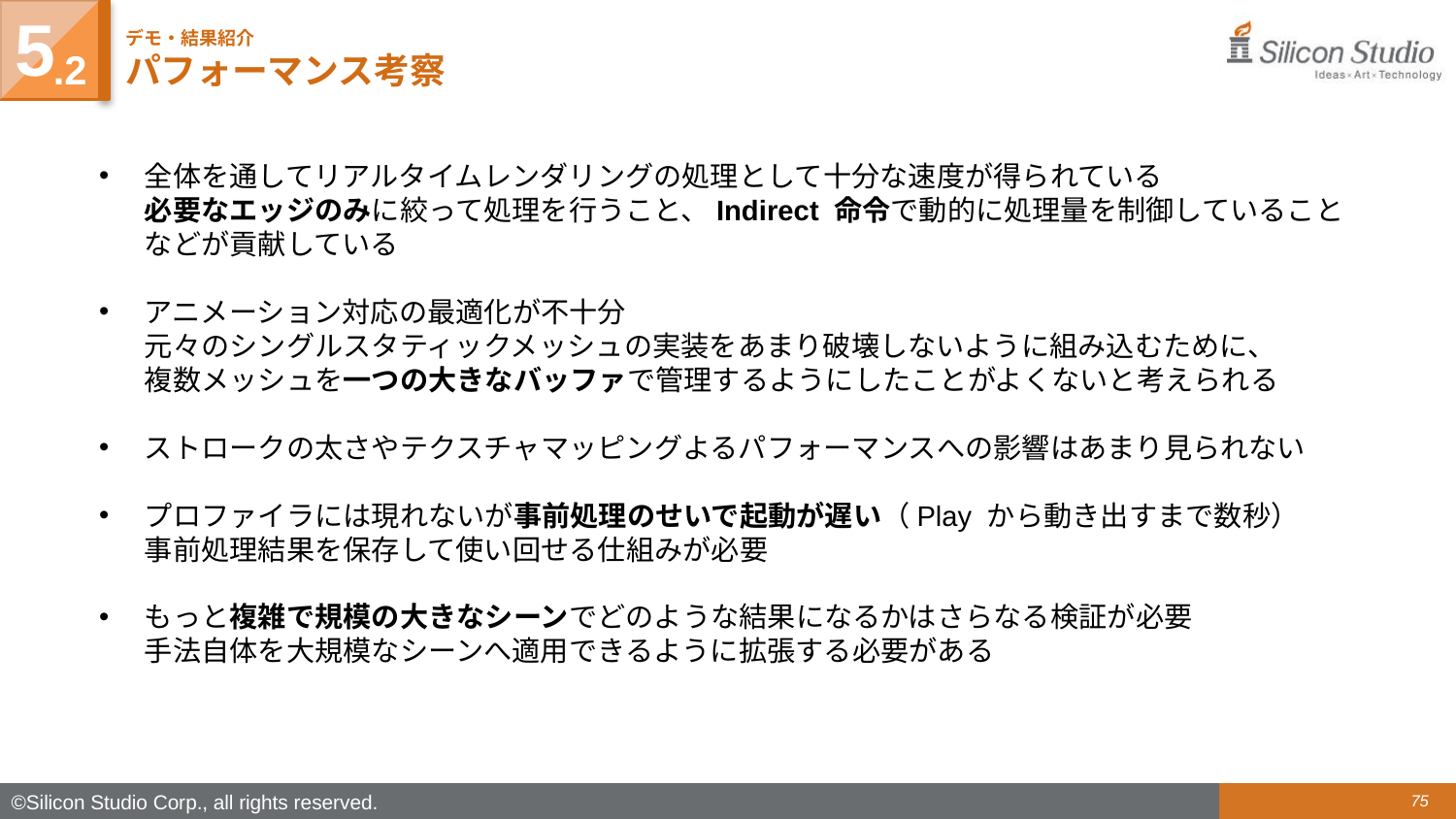

5
# デモ・結果紹介 パフォーマンス考察
.2
全体を通してリアルタイムレンダリングの処理として十分な速度が得られている
必要なエッジのみに絞って処理を行うこと、Indirect 命令で動的に処理量を制御していることなどが貢献している

アニメーション対応の最適化が不十分
元々のシングルスタティックメッシュの実装をあまり破壊しないように組み込むために、
複数メッシュを一つの大きなバッファで管理するようにしたことがよくないと考えられる

ストロークの太さやテクスチャマッピングよるパフォーマンスへの影響はあまり見られない

プロファイラには現れないが事前処理のせいで起動が遅い（Play から動き出すまで数秒）
事前処理結果を保存して使い回せる仕組みが必要

もっと複雑で規模の大きなシーンでどのような結果になるかはさらなる検証が必要
手法自体を大規模なシーンへ適用できるように拡張する必要がある